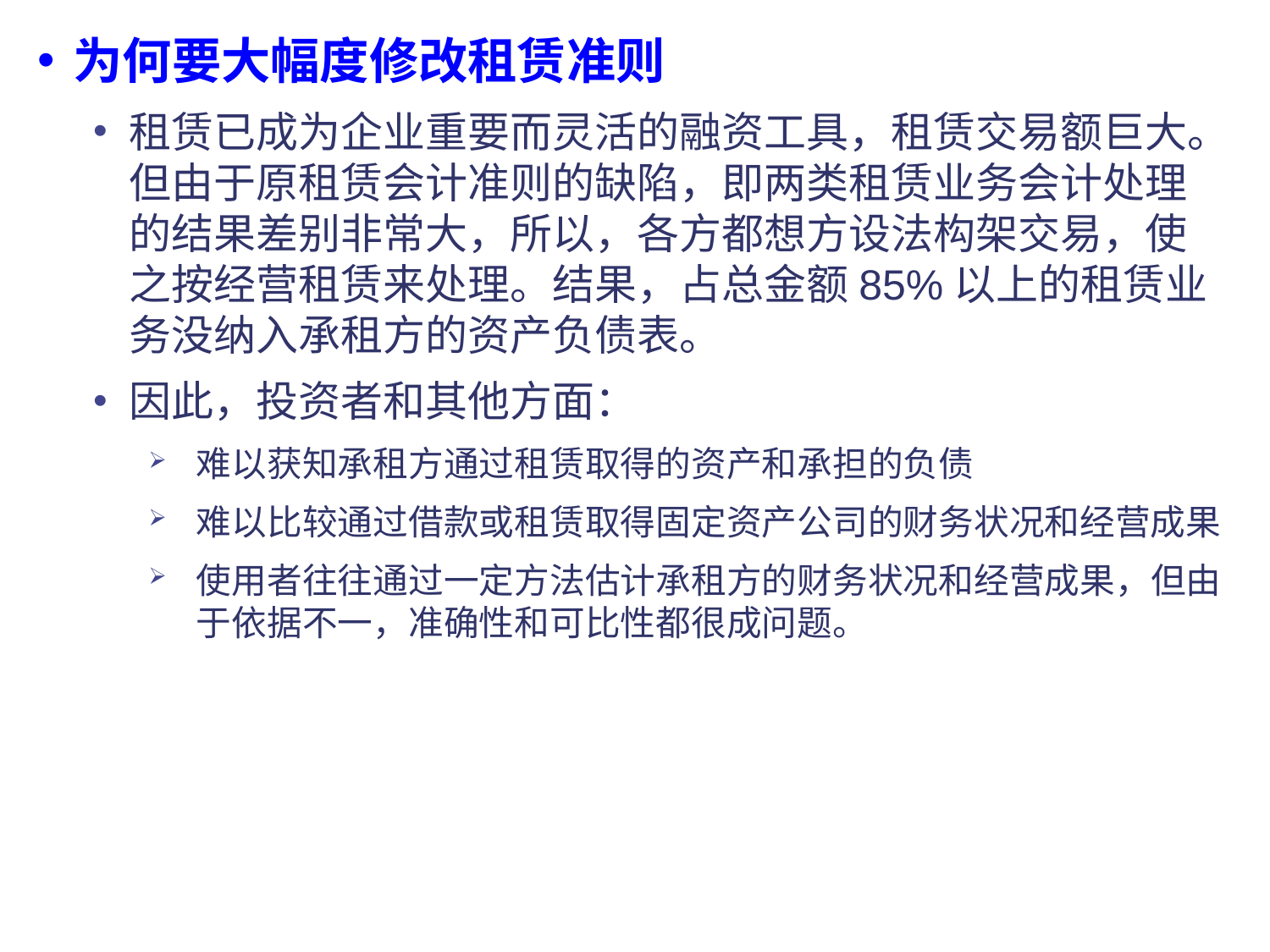

为何要大幅度修改租赁准则
租赁已成为企业重要而灵活的融资工具，租赁交易额巨大。但由于原租赁会计准则的缺陷，即两类租赁业务会计处理的结果差别非常大，所以，各方都想方设法构架交易，使之按经营租赁来处理。结果，占总金额85%以上的租赁业务没纳入承租方的资产负债表。
因此，投资者和其他方面：
难以获知承租方通过租赁取得的资产和承担的负债
难以比较通过借款或租赁取得固定资产公司的财务状况和经营成果
使用者往往通过一定方法估计承租方的财务状况和经营成果，但由于依据不一，准确性和可比性都很成问题。
70